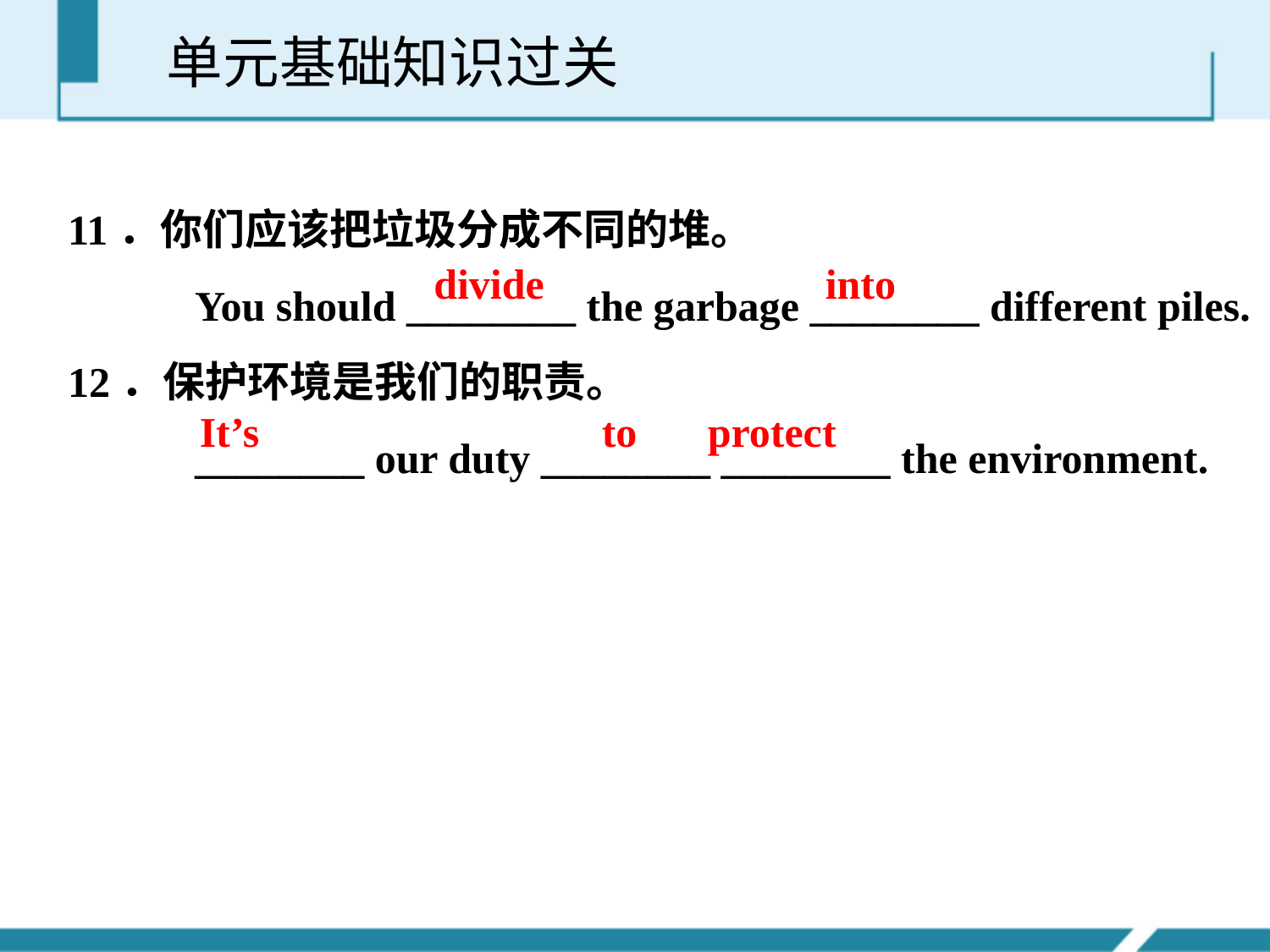

单元基础知识过关
11．你们应该把垃圾分成不同的堆。
	You should ________ the garbage ________ different piles.
12．保护环境是我们的职责。
	________ our duty ________ ________ the environment.
divide			 into
It’s			  to 	protect